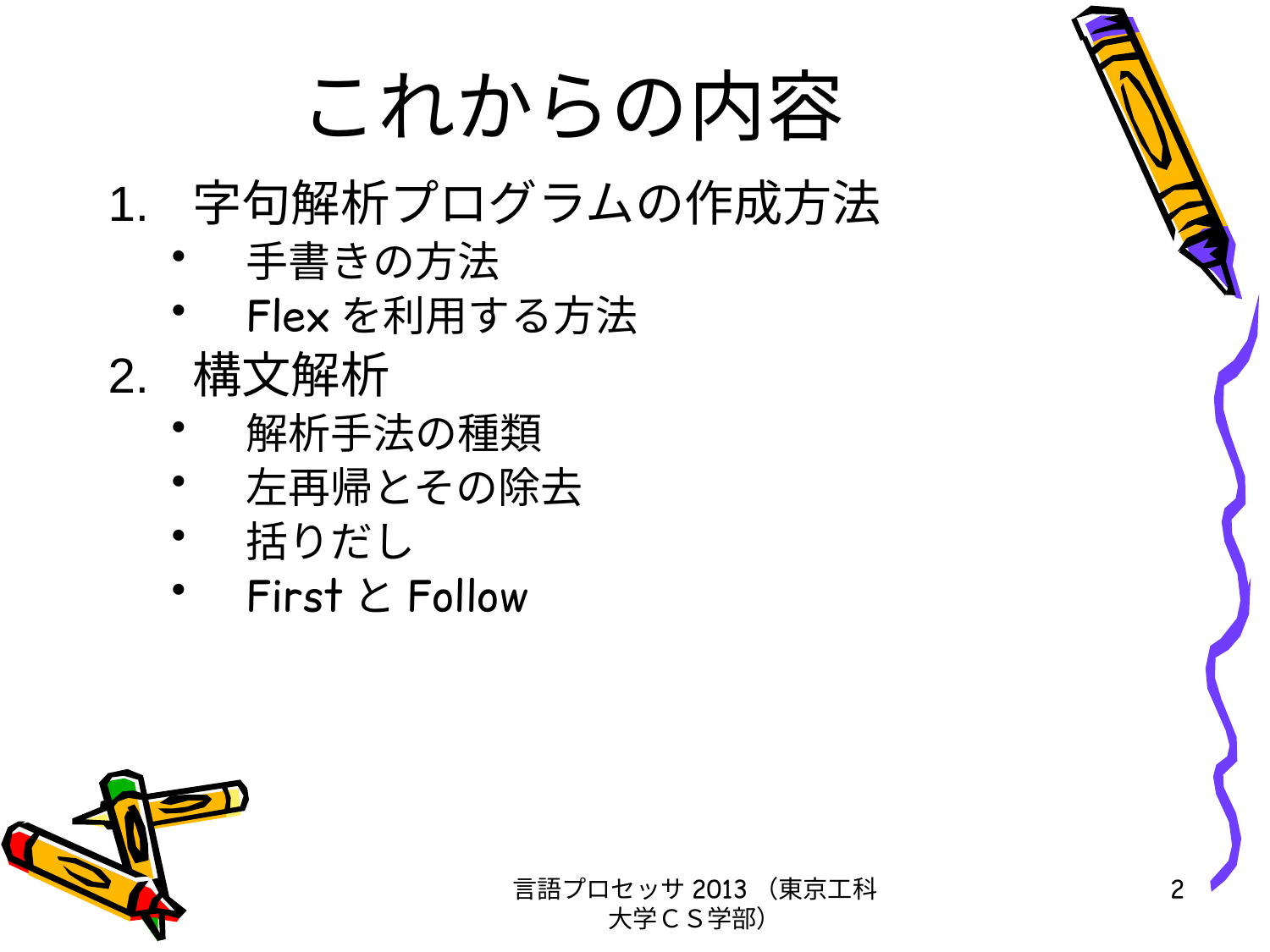

# これからの内容
字句解析プログラムの作成方法
手書きの方法
Flexを利用する方法
構文解析
解析手法の種類
左再帰とその除去
括りだし
FirstとFollow
言語プロセッサ2013（東京工科大学ＣＳ学部）
2